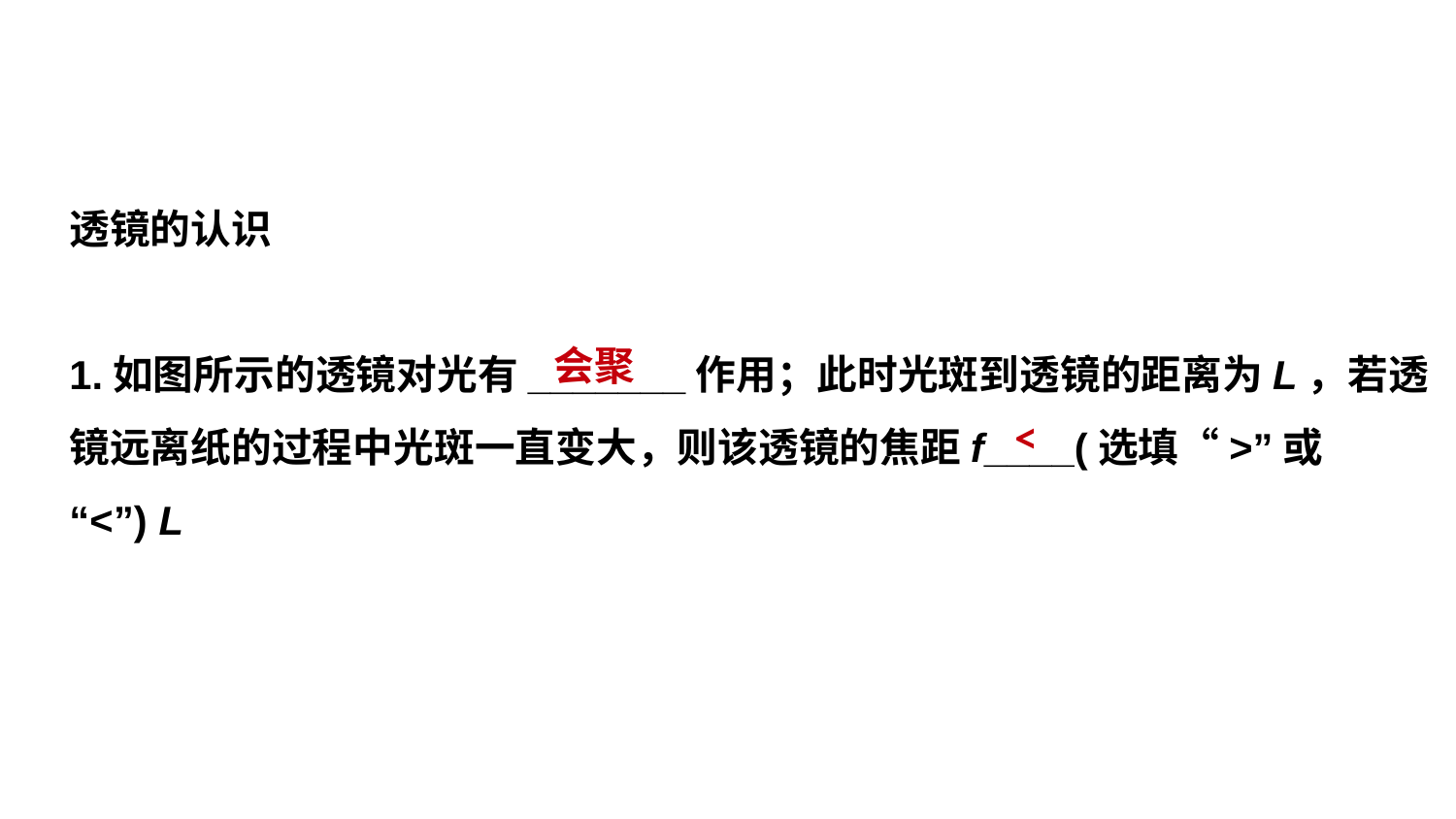

透镜的认识

1.如图所示的透镜对光有_______作用；此时光斑到透镜的距离为L，若透
镜远离纸的过程中光斑一直变大，则该透镜的焦距f____(选填“>”或
“<”) L
 会聚
 <